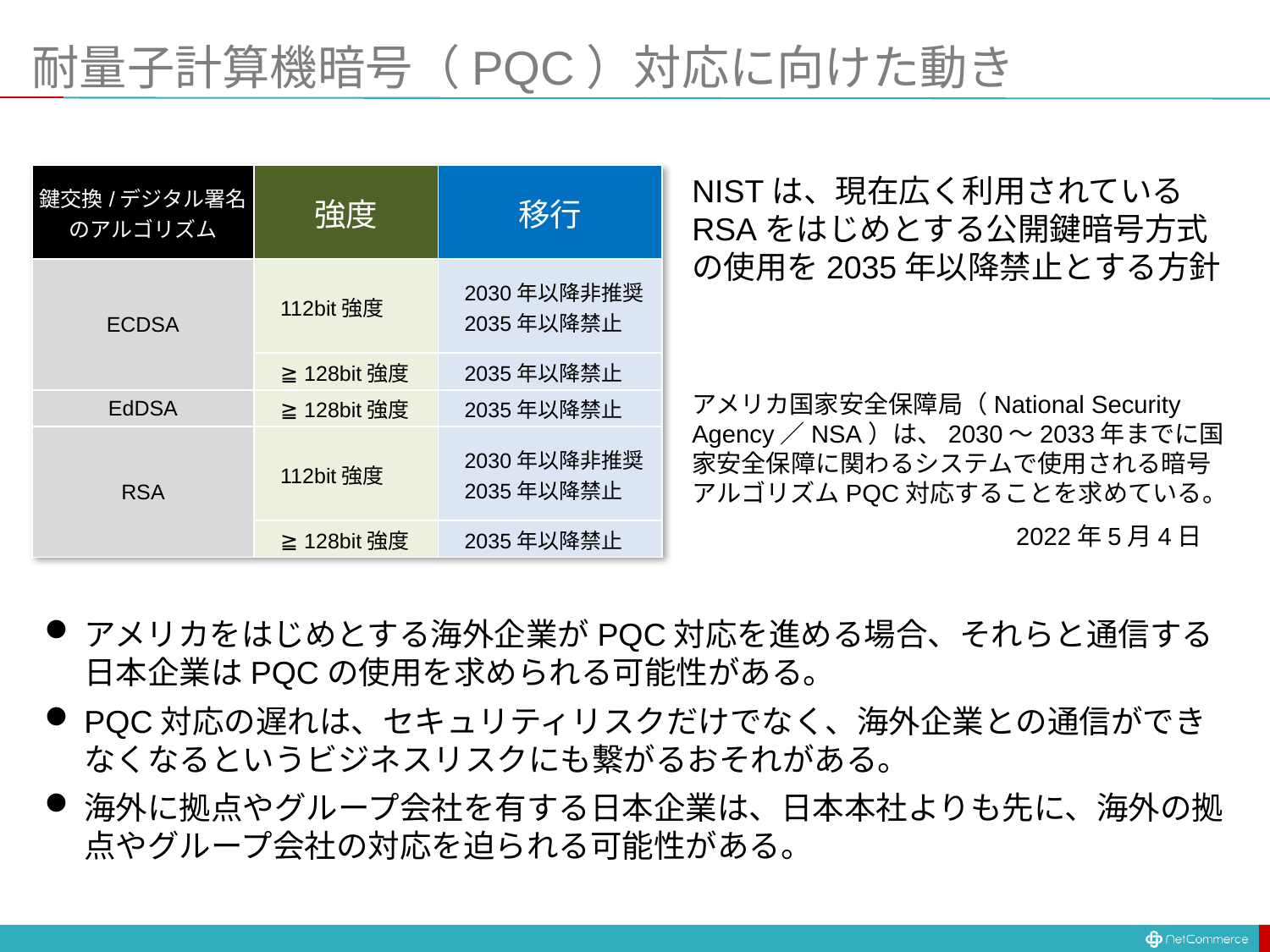

# 耐量子計算機暗号（PQC）対応に向けた動き
| 鍵交換/デジタル署名 のアルゴリズム | 強度 | 移行 |
| --- | --- | --- |
| ECDSA | 112bit強度 | 2030年以降非推奨 2035年以降禁止 |
|  | ≧ 128bit強度 | 2035年以降禁止 |
| EdDSA | ≧ 128bit強度 | 2035年以降禁止 |
| RSA | 112bit強度 | 2030年以降非推奨 2035年以降禁止 |
|  | ≧ 128bit強度 | 2035年以降禁止 |
NISTは、現在広く利用されているRSAをはじめとする公開鍵暗号方式の使用を2035年以降禁止とする方針
アメリカ国家安全保障局（National Security Agency／NSA）は、2030～2033年までに国家安全保障に関わるシステムで使用される暗号アルゴリズムPQC対応することを求めている。
2022年5月4日
アメリカをはじめとする海外企業がPQC対応を進める場合、それらと通信する日本企業はPQCの使用を求められる可能性がある。
PQC対応の遅れは、セキュリティリスクだけでなく、海外企業との通信ができなくなるというビジネスリスクにも繋がるおそれがある。
海外に拠点やグループ会社を有する日本企業は、日本本社よりも先に、海外の拠点やグループ会社の対応を迫られる可能性がある。